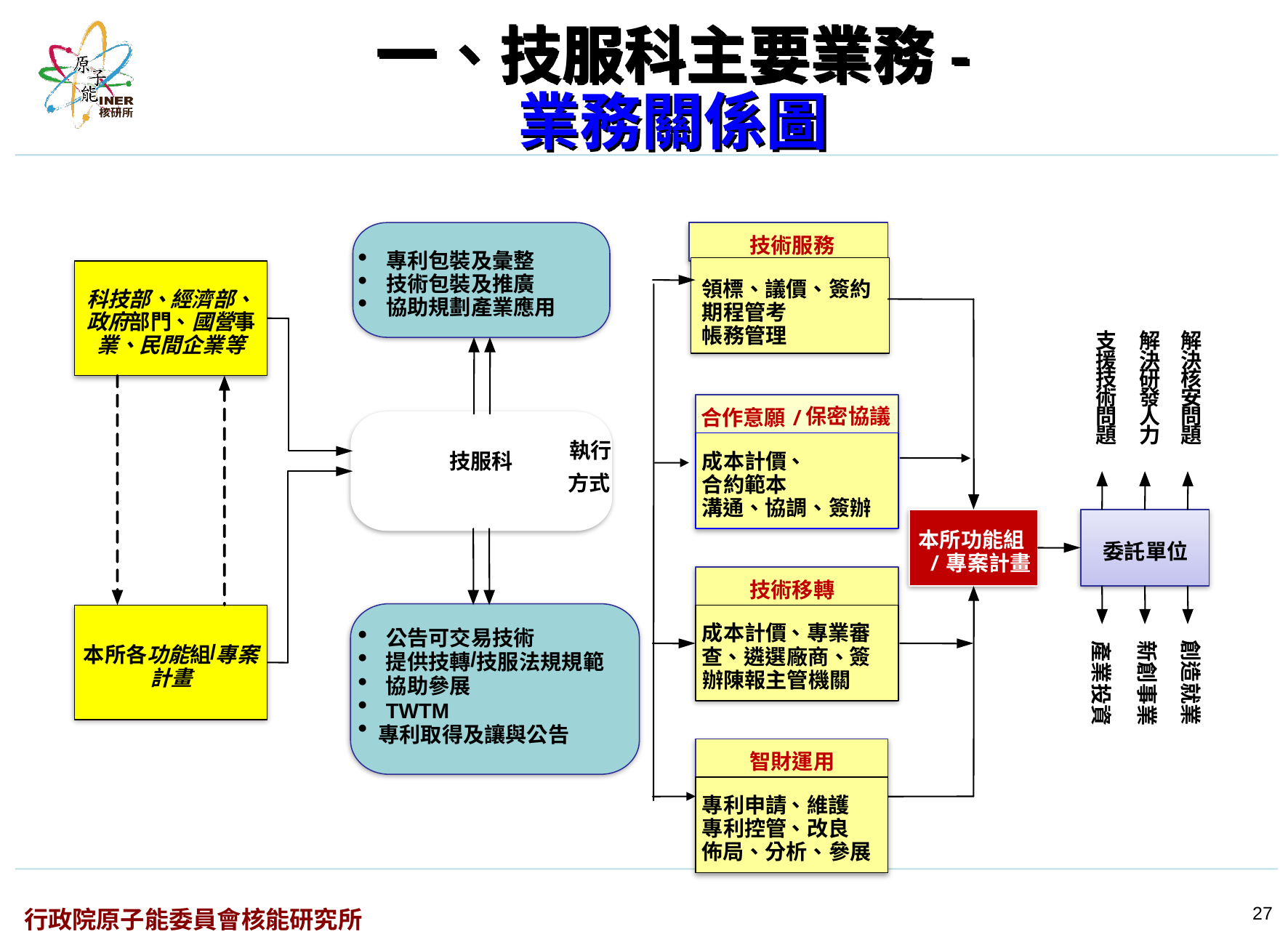

一、技服科主要業務-
業務關係圖

技術服務
•
專利包裝及彙整

•
技術包裝及推廣

領標
、
議價
、
簽約

科技部
、
經濟部
、
•
協助規劃產業應用
期程管考

政府部門
、
國營事

帳務管理
支
解
解
業
、
民間企業等

援
決
決

技
研
核

術
發
安

保密協議
問
人
問
合作意願/

題
力
題

執行

成本計價
、
技服科

方式

合約範本

溝通
、
協調
、
簽辦

本所功能組

委託單位

/專案計畫

技術移轉

成本計價
、
專業審
•
公告可交易技術

/

本所各功能組
專案

查
、
遴選廠商
、
簽

•
/
提供技轉
技服法規規範

計畫
辦陳報主管機關
•

協助參展
•
TWTM
•
專利取得及讓與公告

智財運用

專利申請
、
維護

專利控管
、
改良
佈局
、
分析
、
參展
創造就業
產業投資
新創事業